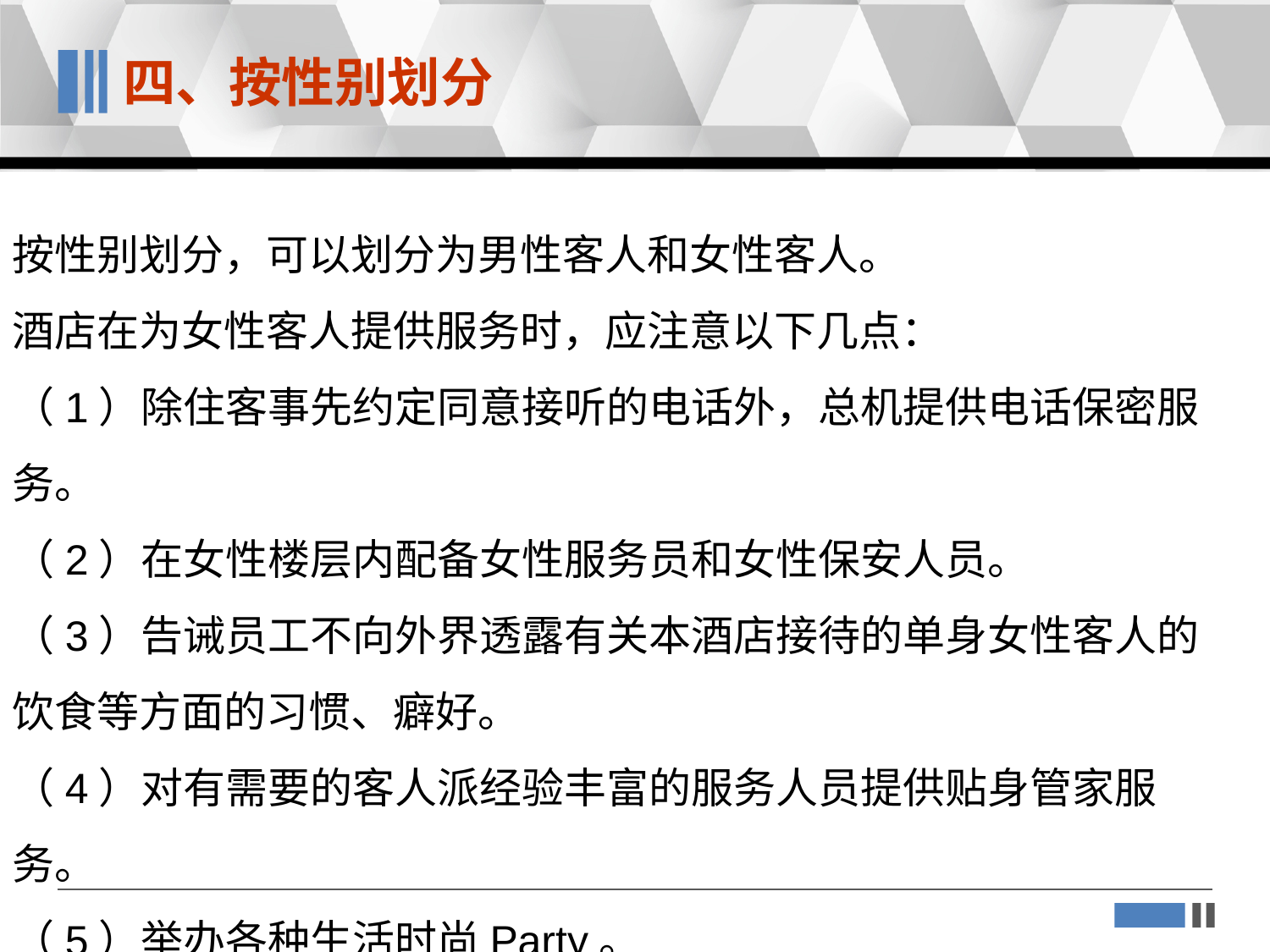

四、按性别划分

按性别划分，可以划分为男性客人和女性客人。
酒店在为女性客人提供服务时，应注意以下几点：
（1）除住客事先约定同意接听的电话外，总机提供电话保密服务。
（2）在女性楼层内配备女性服务员和女性保安人员。
（3）告诫员工不向外界透露有关本酒店接待的单身女性客人的饮食等方面的习惯、癖好。
（4）对有需要的客人派经验丰富的服务人员提供贴身管家服务。
（5）举办各种生活时尚Party。
（6）女宾客与男宾客在消费习惯上存在一些不同。